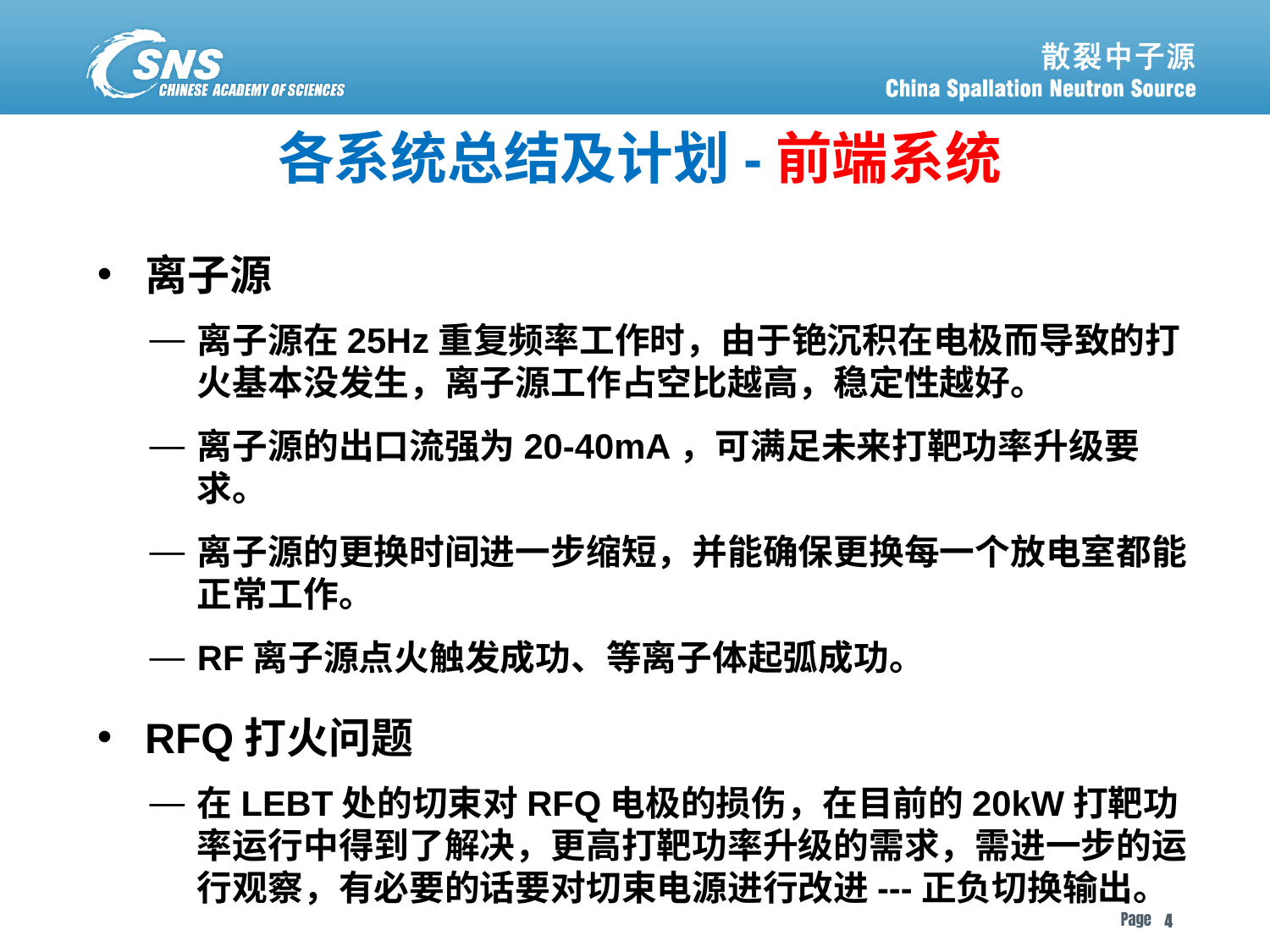

各系统总结及计划-前端系统
离子源
离子源在25Hz重复频率工作时，由于铯沉积在电极而导致的打火基本没发生，离子源工作占空比越高，稳定性越好。
离子源的出口流强为20-40mA，可满足未来打靶功率升级要求。
离子源的更换时间进一步缩短，并能确保更换每一个放电室都能正常工作。
RF离子源点火触发成功、等离子体起弧成功。
RFQ打火问题
在LEBT处的切束对RFQ电极的损伤，在目前的20kW打靶功率运行中得到了解决，更高打靶功率升级的需求，需进一步的运行观察，有必要的话要对切束电源进行改进---正负切换输出。

4
4